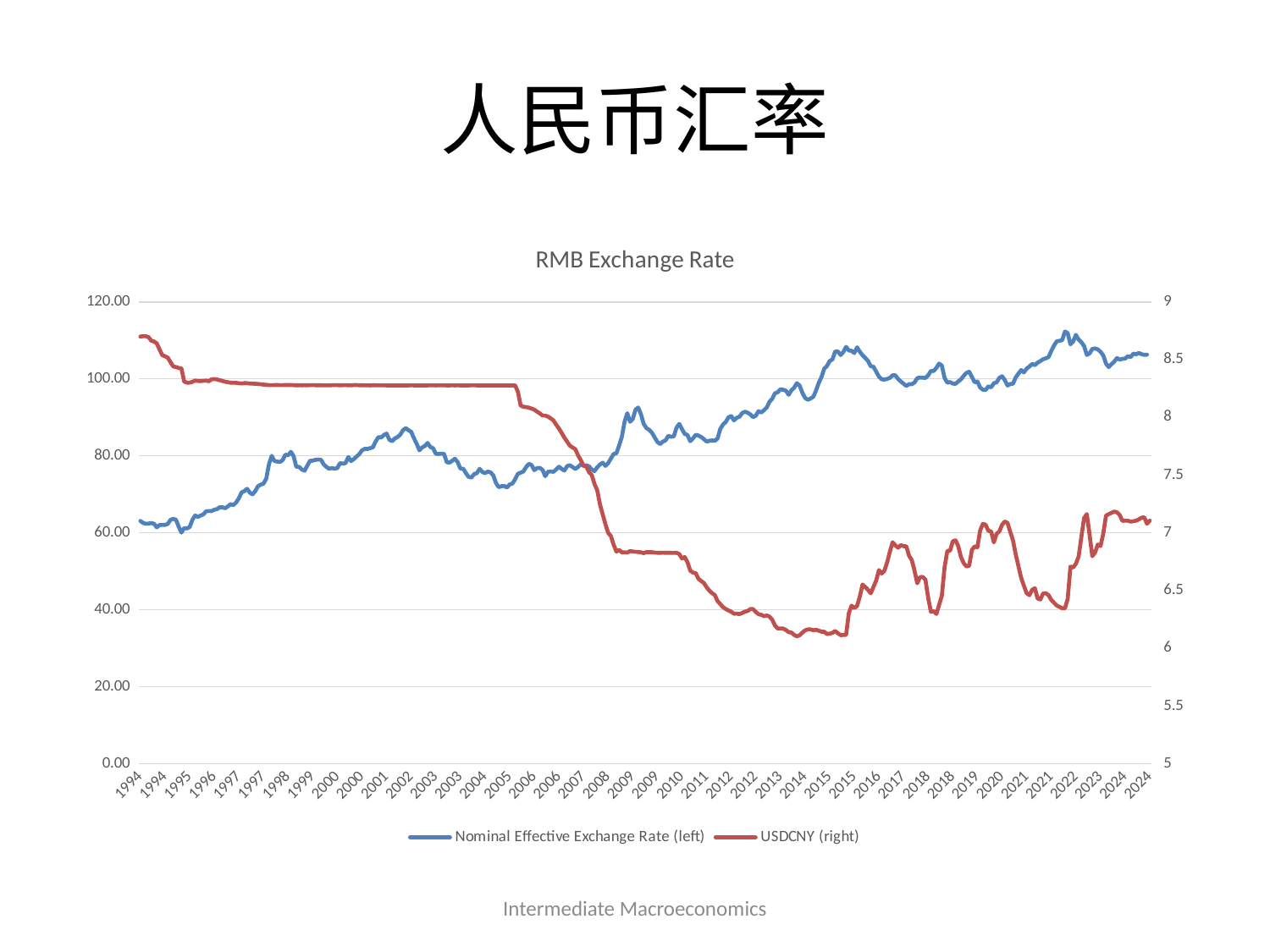

# 人民币汇率

### Chart: RMB Exchange Rate

| Category | Nominal Effective Exchange Rate (left) | USDCNY (right) |
|---|---|---|
| 34335 | 63.10000000000001 | 8.7 |
| 34366 | 62.57 | 8.7028 |
| 34394 | 62.37 | 8.7023 |
| 34425 | 62.4 | 8.6945 |
| 34455 | 62.57 | 8.6631 |
| 34486 | 62.35 | 8.6565 |
| 34516 | 61.449999999999996 | 8.6402 |
| 34547 | 62.019999999999996 | 8.5878 |
| 34578 | 62.08 | 8.5376 |
| 34608 | 62.06 | 8.5291 |
| 34639 | 62.31 | 8.5169 |
| 34669 | 63.39 | 8.4786 |
| 34700 | 63.65 | 8.4408 |
| 34731 | 63.41 | 8.4354 |
| 34759 | 61.64 | 8.4274 |
| 34790 | 60.08 | 8.4224 |
| 34820 | 61.21999999999999 | 8.3104 |
| 34851 | 61.150000000000006 | 8.3004 |
| 34881 | 61.50000000000001 | 8.3008 |
| 34912 | 63.36 | 8.3075 |
| 34943 | 64.52 | 8.3188 |
| 34973 | 64.16 | 8.3151 |
| 35004 | 64.49 | 8.314 |
| 35034 | 64.79 | 8.3163 |
| 35065 | 65.6 | 8.3183 |
| 35096 | 65.68 | 8.3125 |
| 35125 | 65.66000000000001 | 8.329 |
| 35156 | 66.0 | 8.3313 |
| 35186 | 66.16 | 8.3282 |
| 35217 | 66.66 | 8.3224 |
| 35247 | 66.64999999999999 | 8.3155 |
| 35278 | 66.4 | 8.3083 |
| 35309 | 66.89999999999999 | 8.3043 |
| 35339 | 67.45 | 8.2997 |
| 35370 | 67.22 | 8.2992 |
| 35400 | 67.89 | 8.2988 |
| 35431 | 68.99000000000001 | 8.2956 |
| 35462 | 70.53 | 8.2931 |
| 35490 | 70.84 | 8.2964 |
| 35521 | 71.43 | 8.2957 |
| 35551 | 70.46000000000001 | 8.2931 |
| 35582 | 70.00999999999999 | 8.2919 |
| 35612 | 70.87 | 8.2911 |
| 35643 | 72.12 | 8.2894 |
| 35674 | 72.52 | 8.2869 |
| 35704 | 72.79 | 8.2837 |
| 35735 | 74.07000000000001 | 8.2814 |
| 35765 | 77.84 | 8.2796 |
| 35796 | 80.0 | 8.279 |
| 35827 | 78.68 | 8.2792 |
| 35855 | 78.51 | 8.2797 |
| 35886 | 78.42 | 8.2791 |
| 35916 | 78.89999999999999 | 8.2791 |
| 35947 | 80.33 | 8.2798 |
| 35977 | 80.13 | 8.2798 |
| 36008 | 81.05999999999999 | 8.2799 |
| 36039 | 79.94 | 8.2789 |
| 36069 | 77.16 | 8.2777 |
| 36100 | 77.15 | 8.2778 |
| 36130 | 76.47 | 8.278 |
| 36161 | 76.14 | 8.2789 |
| 36192 | 77.44 | 8.2778 |
| 36220 | 78.7 | 8.2791 |
| 36251 | 78.75 | 8.2792 |
| 36281 | 78.97999999999999 | 8.2785 |
| 36312 | 79.04 | 8.278 |
| 36342 | 79.0 | 8.2776 |
| 36373 | 77.81 | 8.2773 |
| 36404 | 77.14 | 8.2774 |
| 36434 | 76.64 | 8.2774 |
| 36465 | 76.83 | 8.2789 |
| 36495 | 76.64999999999999 | 8.2794 |
| 36526 | 76.84 | 8.2791 |
| 36557 | 78.15 | 8.2779 |
| 36586 | 77.96 | 8.2785 |
| 36617 | 78.13 | 8.2793 |
| 36647 | 79.71000000000001 | 8.2775 |
| 36678 | 78.64999999999999 | 8.2772 |
| 36708 | 79.15 | 8.2794 |
| 36739 | 79.82000000000001 | 8.2795 |
| 36770 | 80.45 | 8.2785 |
| 36800 | 81.41 | 8.2783 |
| 36831 | 81.83 | 8.2774 |
| 36861 | 81.79 | 8.2771 |
| 36892 | 82.02 | 8.2769 |
| 36923 | 82.22 | 8.2779 |
| 36951 | 83.75 | 8.2775 |
| 36982 | 84.87 | 8.2771 |
| 37012 | 84.76 | 8.2772 |
| 37043 | 85.41 | 8.2771 |
| 37073 | 85.79 | 8.2769 |
| 37104 | 84.21 | 8.2769 |
| 37135 | 83.8 | 8.2768 |
| 37165 | 84.5 | 8.2768 |
| 37196 | 84.89 | 8.2768 |
| 37226 | 85.5 | 8.2768 |
| 37257 | 86.66 | 8.2767 |
| 37288 | 87.22 | 8.2766 |
| 37316 | 86.67 | 8.277 |
| 37347 | 86.25999999999999 | 8.2772 |
| 37377 | 84.59 | 8.277 |
| 37408 | 83.14 | 8.277 |
| 37438 | 81.44 | 8.2768 |
| 37469 | 82.17999999999999 | 8.2767 |
| 37500 | 82.59 | 8.277 |
| 37530 | 83.36 | 8.2769 |
| 37561 | 82.30000000000001 | 8.2771 |
| 37591 | 82.0 | 8.2772 |
| 37622 | 80.53 | 8.2768 |
| 37653 | 80.5 | 8.2774 |
| 37681 | 80.57 | 8.2772 |
| 37712 | 80.52 | 8.2771 |
| 37742 | 78.36999999999999 | 8.2769 |
| 37773 | 78.24 | 8.277 |
| 37803 | 78.74 | 8.2772 |
| 37834 | 79.26 | 8.277 |
| 37865 | 78.35000000000001 | 8.2771 |
| 37895 | 76.66 | 8.2767 |
| 37926 | 76.66 | 8.2769 |
| 37956 | 75.51 | 8.277 |
| 37987 | 74.53 | 8.2769 |
| 38018 | 74.38000000000001 | 8.2771 |
| 38047 | 75.27 | 8.2771 |
| 38078 | 75.51 | 8.2769 |
| 38108 | 76.64 | 8.277 |
| 38139 | 75.83 | 8.2766 |
| 38169 | 75.5 | 8.2767 |
| 38200 | 75.92 | 8.2768 |
| 38231 | 75.72 | 8.2766 |
| 38261 | 74.92 | 8.2765 |
| 38292 | 72.96 | 8.2765 |
| 38322 | 71.87 | 8.2765 |
| 38353 | 72.12 | 8.2765 |
| 38384 | 72.17999999999999 | 8.2765 |
| 38412 | 71.78 | 8.2765 |
| 38443 | 72.58 | 8.2765 |
| 38473 | 72.81 | 8.2765 |
| 38504 | 73.94 | 8.2765 |
| 38534 | 75.34 | 8.2223 |
| 38565 | 75.64 | 8.1019 |
| 38596 | 75.94 | 8.0922 |
| 38626 | 77.08 | 8.0889 |
| 38657 | 77.94 | 8.084 |
| 38687 | 77.61 | 8.0759 |
| 38718 | 76.28999999999999 | 8.0664 |
| 38749 | 76.81 | 8.0493 |
| 38777 | 76.89999999999999 | 8.035 |
| 38808 | 76.36999999999999 | 8.0156 |
| 38838 | 74.72 | 8.0153 |
| 38869 | 75.86 | 8.0067 |
| 38899 | 75.96 | 7.9912 |
| 38930 | 75.85 | 7.9733 |
| 38961 | 76.49 | 7.9368 |
| 38991 | 77.17 | 7.9032 |
| 39022 | 76.61 | 7.8652 |
| 39052 | 76.19 | 7.8238 |
| 39083 | 77.34 | 7.7898 |
| 39114 | 77.57 | 7.7546 |
| 39142 | 77.10000000000001 | 7.7391 |
| 39173 | 76.62 | 7.7247 |
| 39203 | 77.15 | 7.6704 |
| 39234 | 77.8 | 7.6296 |
| 39264 | 77.45 | 7.5805 |
| 39295 | 77.55 | 7.5753 |
| 39326 | 77.3 | 7.5258 |
| 39356 | 76.46000000000001 | 7.5012 |
| 39387 | 76.04 | 7.4233 |
| 39417 | 77.03 | 7.3676 |
| 39448 | 77.76 | 7.2478 |
| 39479 | 78.23 | 7.1601 |
| 39508 | 77.4 | 7.0752 |
| 39539 | 78.12 | 7.0007 |
| 39569 | 79.31 | 6.9724 |
| 39600 | 80.5 | 6.8971 |
| 39630 | 80.67 | 6.8376 |
| 39661 | 82.68 | 6.8515 |
| 39692 | 84.92999999999999 | 6.8307 |
| 39722 | 88.89 | 6.8316 |
| 39753 | 91.09 | 6.8286 |
| 39783 | 88.85 | 6.8424 |
| 39814 | 89.6 | 6.8382 |
| 39845 | 91.99000000000001 | 6.8357 |
| 39873 | 92.56 | 6.8341 |
| 39904 | 90.83 | 6.8312 |
| 39934 | 88.31 | 6.8245 |
| 39965 | 87.21 | 6.8332 |
| 39995 | 86.76 | 6.832 |
| 40026 | 86.02 | 6.8322 |
| 40057 | 84.83 | 6.8289 |
| 40087 | 83.61999999999999 | 6.8275 |
| 40118 | 83.07000000000001 | 6.8274 |
| 40148 | 83.69999999999999 | 6.8279 |
| 40179 | 84.02 | 6.8273 |
| 40210 | 85.19 | 6.827 |
| 40238 | 84.97 | 6.8264 |
| 40269 | 85.04 | 6.8262 |
| 40299 | 87.3 | 6.8274 |
| 40330 | 88.31 | 6.8165 |
| 40360 | 86.95 | 6.7775 |
| 40391 | 85.72 | 6.7901 |
| 40422 | 85.42 | 6.7462 |
| 40452 | 83.82000000000001 | 6.6732 |
| 40483 | 84.49 | 6.6558 |
| 40513 | 85.46 | 6.6515 |
| 40544 | 85.28 | 6.6027 |
| 40575 | 84.91 | 6.5831 |
| 40603 | 84.36 | 6.5662 |
| 40634 | 83.71000000000001 | 6.5292 |
| 40664 | 83.89 | 6.4988 |
| 40695 | 84.04 | 6.4778 |
| 40725 | 83.91 | 6.4614 |
| 40756 | 84.52 | 6.409 |
| 40787 | 87.00999999999999 | 6.3833 |
| 40817 | 88.14 | 6.3566 |
| 40848 | 88.8 | 6.3408 |
| 40878 | 90.00999999999999 | 6.3281 |
| 40909 | 90.33 | 6.3168 |
| 40940 | 89.22 | 6.3 |
| 40969 | 89.89 | 6.3004 |
| 41000 | 90.15 | 6.2966 |
| 41030 | 91.10000000000001 | 6.3062 |
| 41061 | 91.47 | 6.3178 |
| 41091 | 91.21 | 6.3235 |
| 41122 | 90.76 | 6.3404 |
| 41153 | 90.06 | 6.3395 |
| 41183 | 90.45 | 6.3144 |
| 41214 | 91.61 | 6.2953 |
| 41244 | 91.27 | 6.29 |
| 41275 | 91.88 | 6.2787 |
| 41306 | 92.57 | 6.2842 |
| 41334 | 94.06 | 6.2743 |
| 41365 | 94.83 | 6.2471 |
| 41395 | 96.27 | 6.197 |
| 41426 | 96.50999999999999 | 6.1718 |
| 41456 | 97.3 | 6.1725 |
| 41487 | 97.16 | 6.1708 |
| 41518 | 96.93 | 6.1588 |
| 41548 | 95.86999999999999 | 6.1393 |
| 41579 | 97.02000000000001 | 6.1372 |
| 41609 | 97.71 | 6.116 |
| 41640 | 98.88 | 6.1043 |
| 41671 | 98.25999999999999 | 6.1128 |
| 41699 | 96.39 | 6.1358 |
| 41730 | 95.05999999999999 | 6.1553 |
| 41760 | 94.56 | 6.1636 |
| 41791 | 94.89999999999999 | 6.1636 |
| 41821 | 95.33000000000001 | 6.1569 |
| 41852 | 96.94000000000001 | 6.1606 |
| 41883 | 98.96 | 6.1528 |
| 41913 | 100.48 | 6.1441 |
| 41944 | 102.64999999999999 | 6.1432 |
| 41974 | 103.34 | 6.1238 |
| 42005 | 104.64 | 6.1272 |
| 42036 | 105.05999999999999 | 6.1339 |
| 42064 | 107.12 | 6.1507 |
| 42095 | 107.10000000000001 | 6.1302 |
| 42125 | 106.17999999999999 | 6.1143 |
| 42156 | 107.02000000000001 | 6.1161 |
| 42186 | 108.33 | 6.1167 |
| 42217 | 107.36 | 6.3056 |
| 42248 | 107.28999999999999 | 6.3691 |
| 42278 | 106.72 | 6.3486 |
| 42309 | 108.19 | 6.3666 |
| 42339 | 107.05 | 6.4476 |
| 42370 | 106.15 | 6.5527 |
| 42401 | 105.44 | 6.5311 |
| 42430 | 104.64999999999999 | 6.5064 |
| 42461 | 103.28999999999999 | 6.4762 |
| 42491 | 103.14999999999999 | 6.5315 |
| 42522 | 101.86999999999999 | 6.5874 |
| 42552 | 100.58 | 6.6774 |
| 42583 | 99.9 | 6.6474 |
| 42614 | 99.80000000000001 | 6.6715 |
| 42644 | 99.99000000000001 | 6.7442 |
| 42675 | 100.27 | 6.8375 |
| 42705 | 100.94000000000001 | 6.9182 |
| 42736 | 100.91 | 6.8918 |
| 42767 | 99.97000000000001 | 6.8713 |
| 42795 | 99.32000000000001 | 6.8932 |
| 42826 | 98.74 | 6.8845 |
| 42856 | 98.16 | 6.8827 |
| 42887 | 98.63000000000001 | 6.8019 |
| 42917 | 98.6 | 6.7654 |
| 42948 | 99.05999999999999 | 6.6736 |
| 42979 | 100.19 | 6.5634 |
| 43009 | 100.35 | 6.6154 |
| 43040 | 100.30000000000001 | 6.6186 |
| 43070 | 100.24 | 6.5942 |
| 43101 | 100.92000000000002 | 6.4364 |
| 43132 | 102.05000000000001 | 6.3162 |
| 43160 | 102.04 | 6.322 |
| 43191 | 102.86 | 6.2975 |
| 43221 | 103.97000000000001 | 6.3758 |
| 43252 | 103.44 | 6.4556 |
| 43282 | 100.22 | 6.7034 |
| 43313 | 99.00000000000001 | 6.8433 |
| 43344 | 99.17 | 6.8445 |
| 43374 | 98.77000000000001 | 6.9264 |
| 43405 | 98.7 | 6.9351 |
| 43435 | 99.33000000000001 | 6.8853 |
| 43466 | 99.86999999999999 | 6.7897 |
| 43497 | 100.81 | 6.7364 |
| 43525 | 101.57000000000001 | 6.7093 |
| 43556 | 101.83 | 6.7151 |
| 43586 | 100.49 | 6.8524 |
| 43617 | 99.10000000000001 | 6.882 |
| 43647 | 99.33000000000001 | 6.8752 |
| 43678 | 97.76 | 7.0214 |
| 43709 | 97.18 | 7.0785 |
| 43739 | 97.12 | 7.0702 |
| 43770 | 98.05000000000001 | 7.0177 |
| 43800 | 97.81 | 7.0128 |
| 43831 | 98.88 | 6.9172 |
| 43862 | 99.07999999999998 | 6.9923 |
| 43891 | 100.24 | 7.0119 |
| 43922 | 100.67999999999999 | 7.0686 |
| 43952 | 99.71999999999998 | 7.0986 |
| 43983 | 98.27 | 7.0867 |
| 44013 | 98.66999999999999 | 7.0088 |
| 44044 | 98.73 | 6.9346 |
| 44075 | 100.37 | 6.8148 |
| 44105 | 101.36999999999999 | 6.7111 |
| 44136 | 102.29 | 6.6088 |
| 44166 | 101.68 | 6.5423 |
| 44197 | 102.66 | 6.4771 |
| 44228 | 103.21 | 6.4602 |
| 44256 | 103.88 | 6.5066 |
| 44287 | 103.55999999999999 | 6.5204 |
| 44317 | 104.21000000000001 | 6.4316 |
| 44348 | 104.62 | 6.4228 |
| 44378 | 105.11 | 6.4741 |
| 44439 | 105.33000000000001 | 6.4772 |
| 44469 | 105.66000000000001 | 6.4599 |
| 44500 | 107.27 | 6.4192 |
| 44530 | 108.66 | 6.3953 |
| 44561 | 109.77 | 6.37 |
| 44592 | 109.88000000000001 | 6.3588 |
| 44620 | 110.07000000000001 | 6.347 |
| 44651 | 112.31 | 6.3457 |
| 44681 | 111.89000000000001 | 6.428 |
| 44712 | 108.97 | 6.7071 |
| 44742 | 109.71 | 6.6991 |
| 44773 | 111.43 | 6.7324 |
| 44804 | 110.19 | 6.7949 |
| 44834 | 109.55 | 6.9620999999999995 |
| 44865 | 108.53 | 7.1287 |
| 44895 | 106.21000000000001 | 7.1628 |
| 44926 | 106.62 | 6.983299999999999 |
| 44957 | 107.78999999999999 | 6.7976 |
| 44985 | 107.9 | 6.8296 |
| 45016 | 107.65 | 6.8982 |
| 45046 | 107.05 | 6.8852 |
| 45077 | 106.10999999999999 | 6.9912 |
| 45107 | 103.96000000000001 | 7.1492 |
| 45138 | 103.07 | 7.161900000000001 |
| 45169 | 103.81 | 7.173299999999999 |
| 45199 | 104.47 | 7.1839 |
| 45230 | 105.4 | 7.1786 |
| 45260 | 104.99999999999999 | 7.1544 |
| 45291 | 105.19 | 7.1039 |
| 45322 | 105.27 | 7.106 |
| 45351 | 105.88000000000001 | 7.105100000000001 |
| 45382 | 105.66000000000001 | 7.0978 |
| 45412 | 106.54 | 7.100700000000001 |
| 45443 | 106.39 | 7.1057 |
| 45473 | 106.71000000000001 | 7.1162 |
| 45504 | 106.42 | 7.1316 |
| 45535 | 106.22 | 7.1342 |
| 45565 | 106.29 | 7.0791 |
| 45596 | None | 7.1058 |
Intermediate Macroeconomics